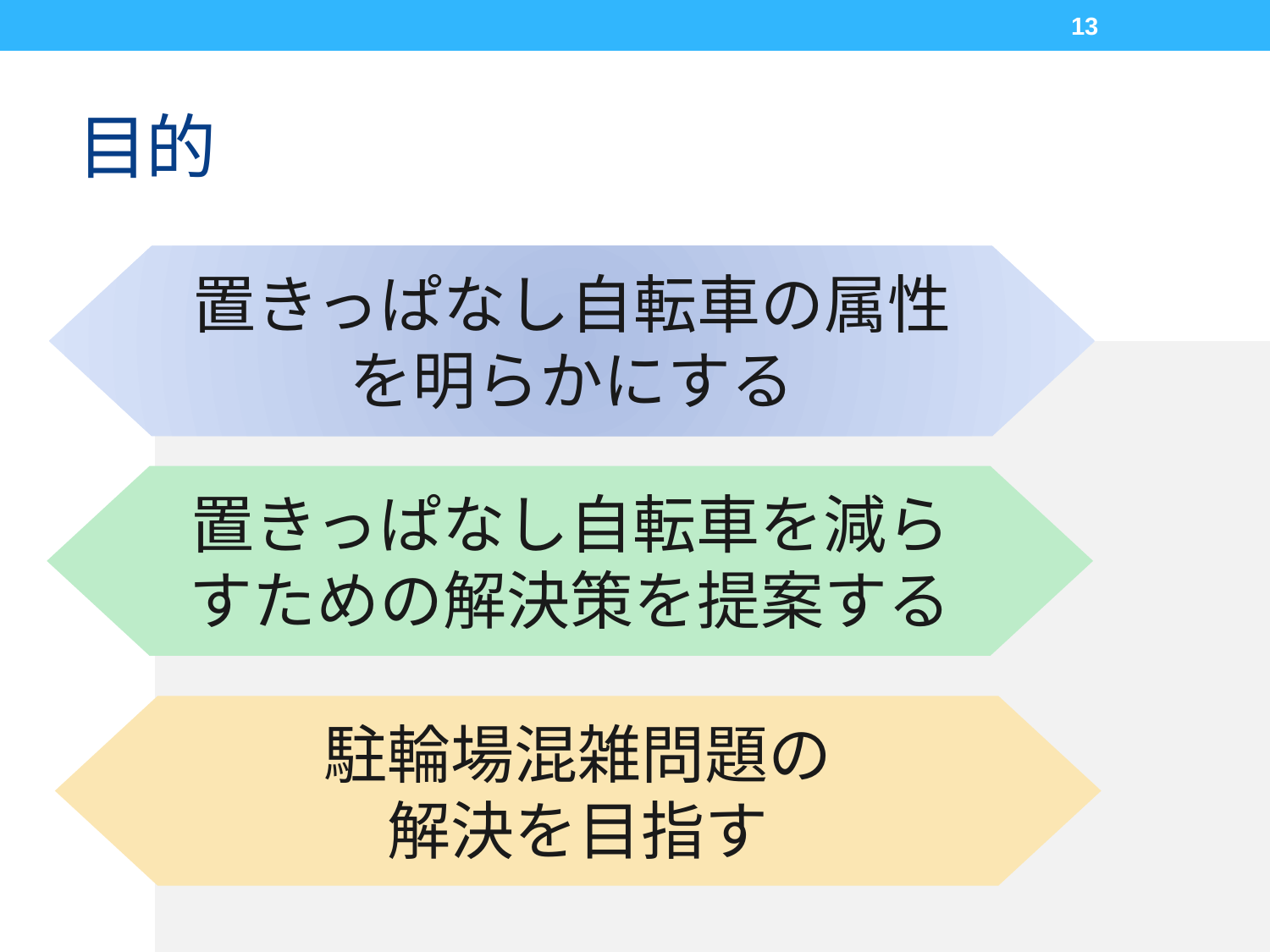

13
# 目的
置きっぱなし自転車の属性を明らかにする

置きっぱなし自転車を減らすための解決策を提案する
駐輪場混雑問題の
解決を目指す